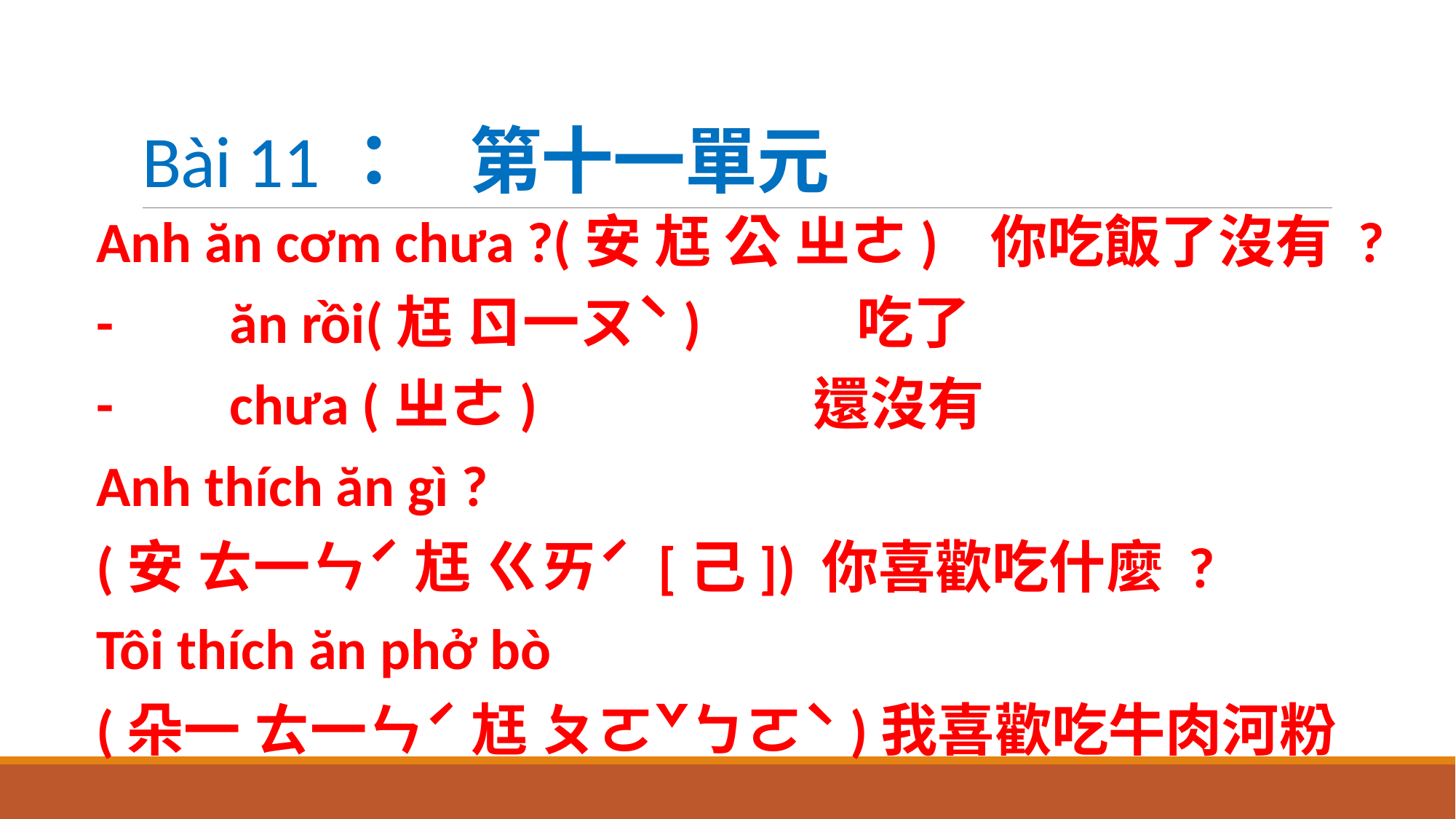

# Bài 11：	第十一單元
Anh ăn cơm chưa ?(安 尪 公 ㄓㄜ)   你吃飯了沒有 ?
-         ăn rồi(尪 ㄖ一ㄡˋ)           吃了
-         chưa (ㄓㄜ)                	還沒有
Anh thích ăn gì ?
(安 ㄊ一ㄣˊ 尪 ㄍㄞˊ [己]) 你喜歡吃什麼 ?
Tôi thích ăn phở bò
(朵一 ㄊ一ㄣˊ 尪 ㄆㄛˇㄅㄛˋ)我喜歡吃牛肉河粉